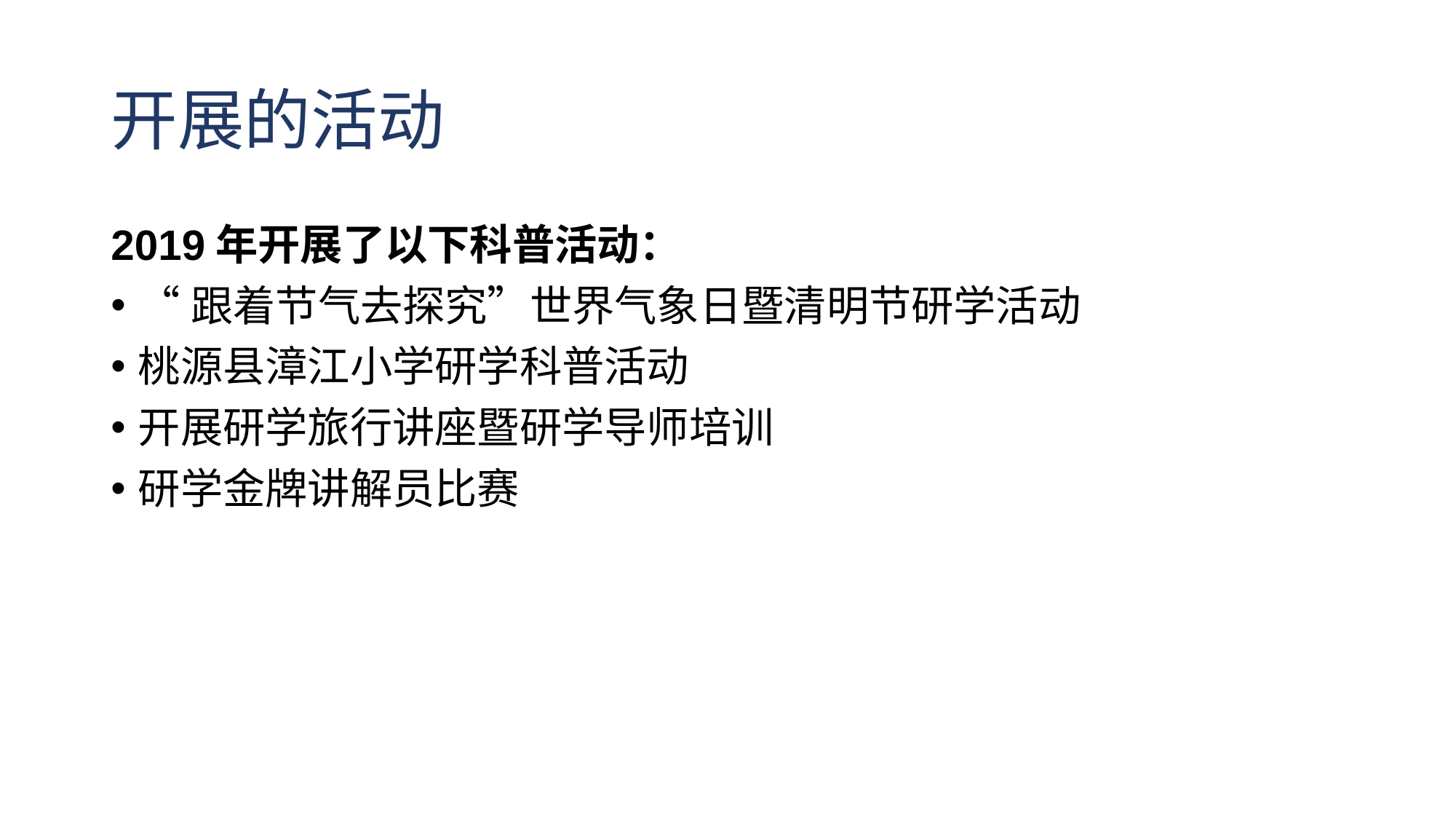

# 开展的活动
2019年开展了以下科普活动：
“跟着节气去探究”世界气象日暨清明节研学活动
桃源县漳江小学研学科普活动
开展研学旅行讲座暨研学导师培训
研学金牌讲解员比赛